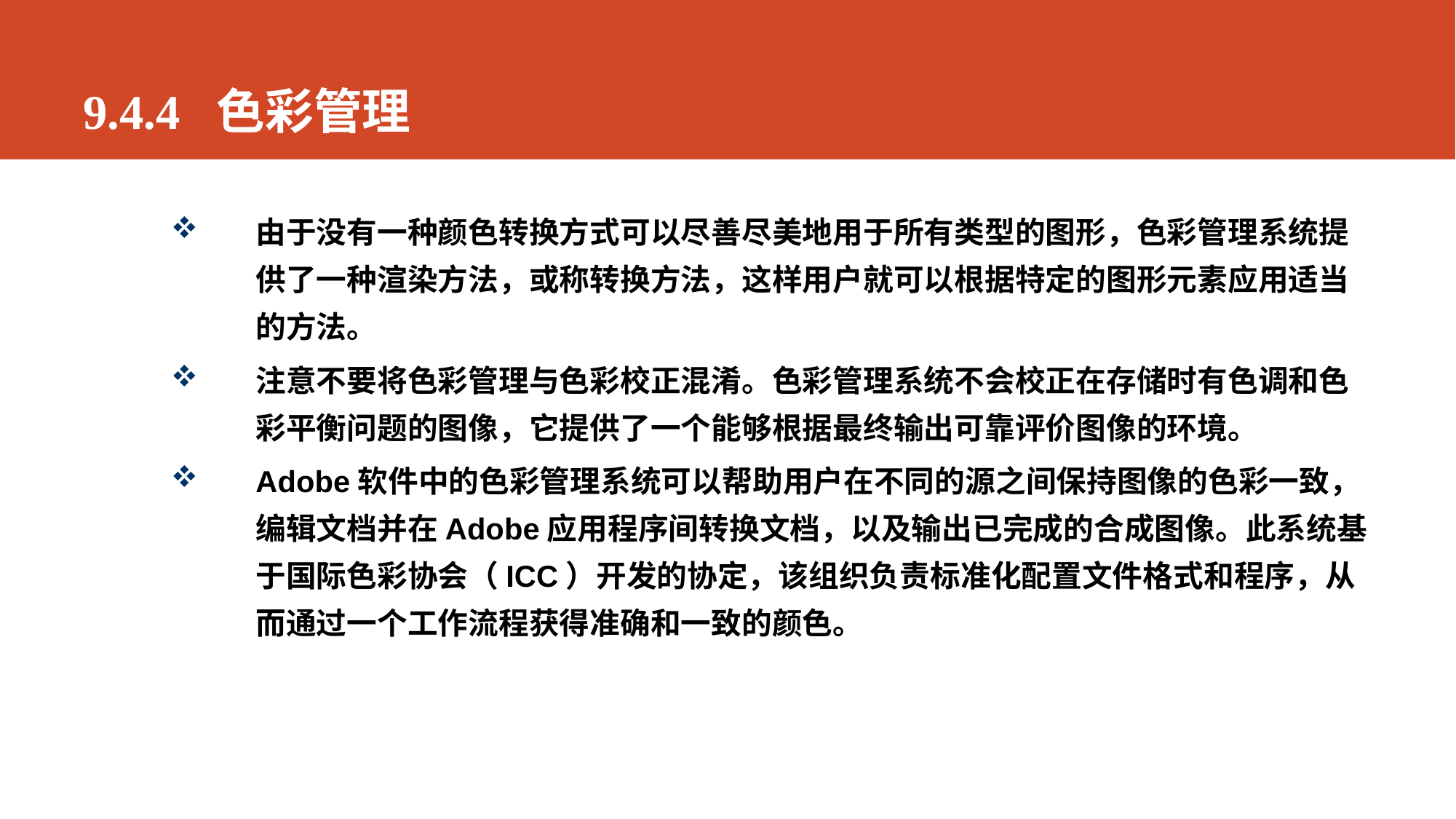

# 9.4.4  色彩管理
由于没有一种颜色转换方式可以尽善尽美地用于所有类型的图形，色彩管理系统提供了一种渲染方法，或称转换方法，这样用户就可以根据特定的图形元素应用适当的方法。
注意不要将色彩管理与色彩校正混淆。色彩管理系统不会校正在存储时有色调和色彩平衡问题的图像，它提供了一个能够根据最终输出可靠评价图像的环境。
Adobe软件中的色彩管理系统可以帮助用户在不同的源之间保持图像的色彩一致，编辑文档并在Adobe应用程序间转换文档，以及输出已完成的合成图像。此系统基于国际色彩协会（ICC）开发的协定，该组织负责标准化配置文件格式和程序，从而通过一个工作流程获得准确和一致的颜色。